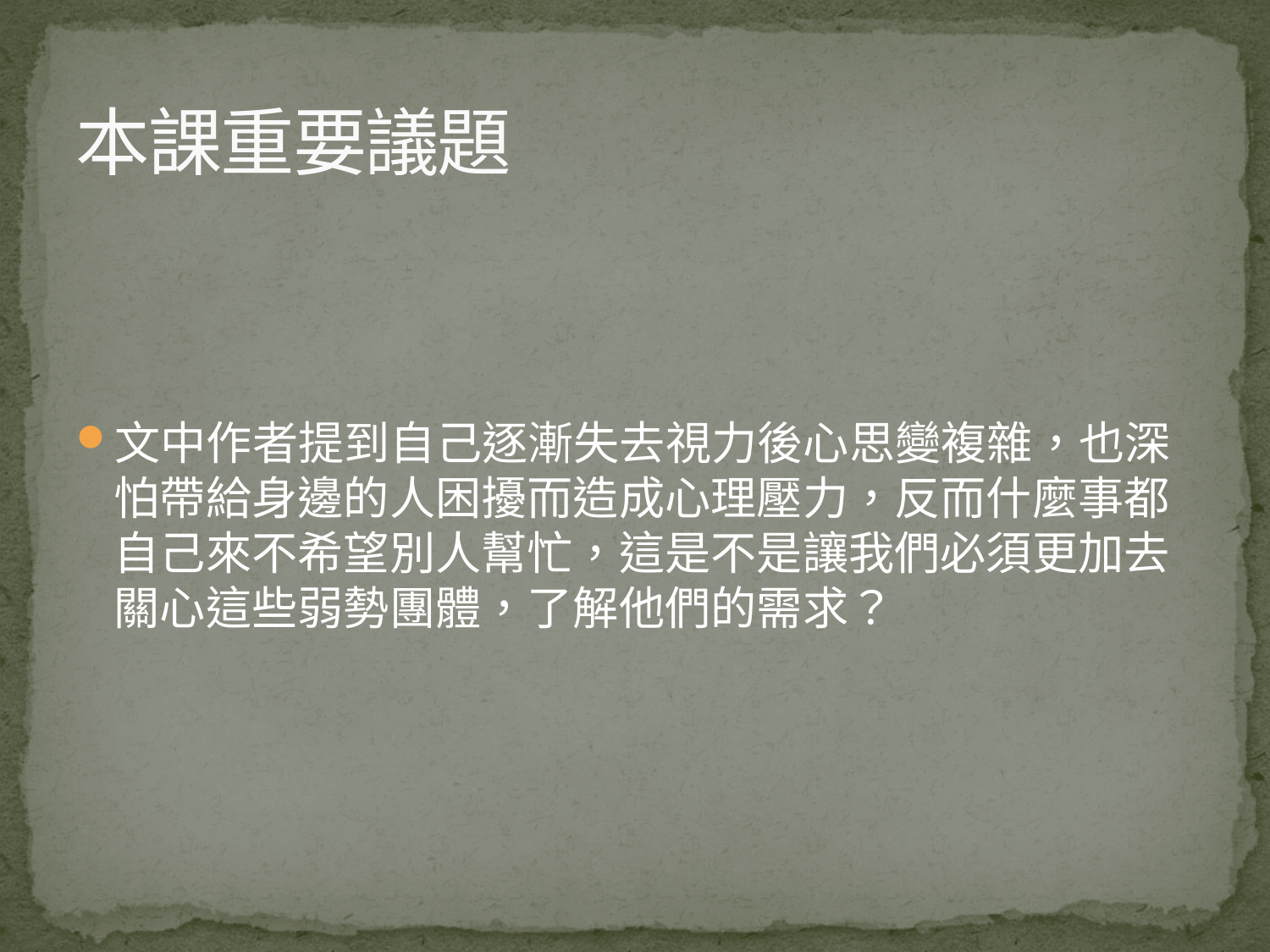

# 本課重要議題

文中作者提到自己逐漸失去視力後心思變複雜，也深怕帶給身邊的人困擾而造成心理壓力，反而什麼事都自己來不希望別人幫忙，這是不是讓我們必須更加去關心這些弱勢團體，了解他們的需求？